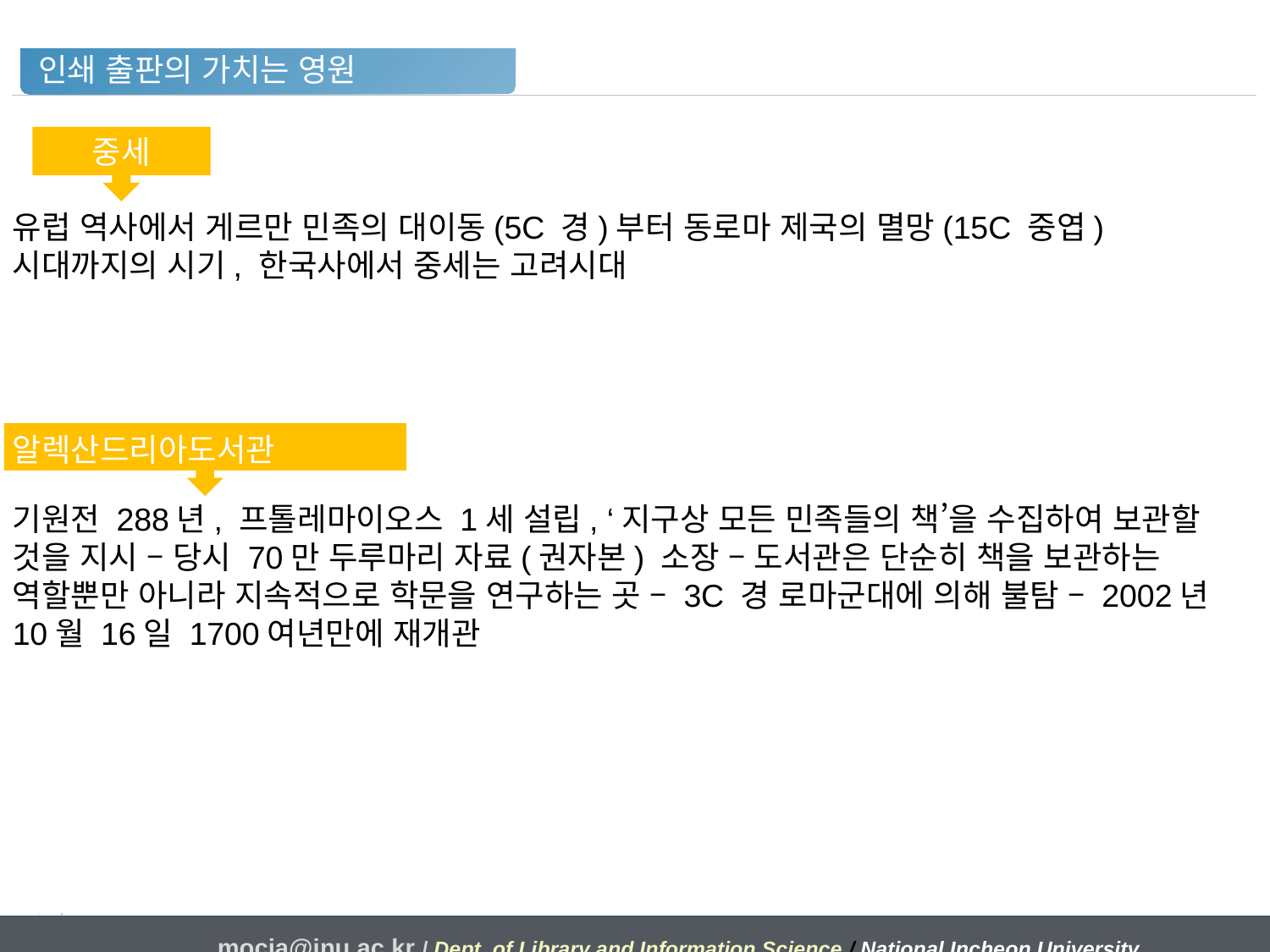

인쇄 출판의 가치는 영원
중세
유럽 역사에서 게르만 민족의 대이동(5C 경)부터 동로마 제국의 멸망(15C 중엽) 시대까지의 시기, 한국사에서 중세는 고려시대
알렉산드리아도서관

기원전 288년, 프톨레마이오스 1세 설립, ‘지구상 모든 민족들의 책’을 수집하여 보관할 것을 지시 – 당시 70만 두루마리 자료(권자본) 소장 – 도서관은 단순히 책을 보관하는 역할뿐만 아니라 지속적으로 학문을 연구하는 곳 – 3C 경 로마군대에 의해 불탐 – 2002년 10월 16일 1700여년만에 재개관

mocja@inu.ac.kr / Dept. of Library and Information Science / National Incheon University